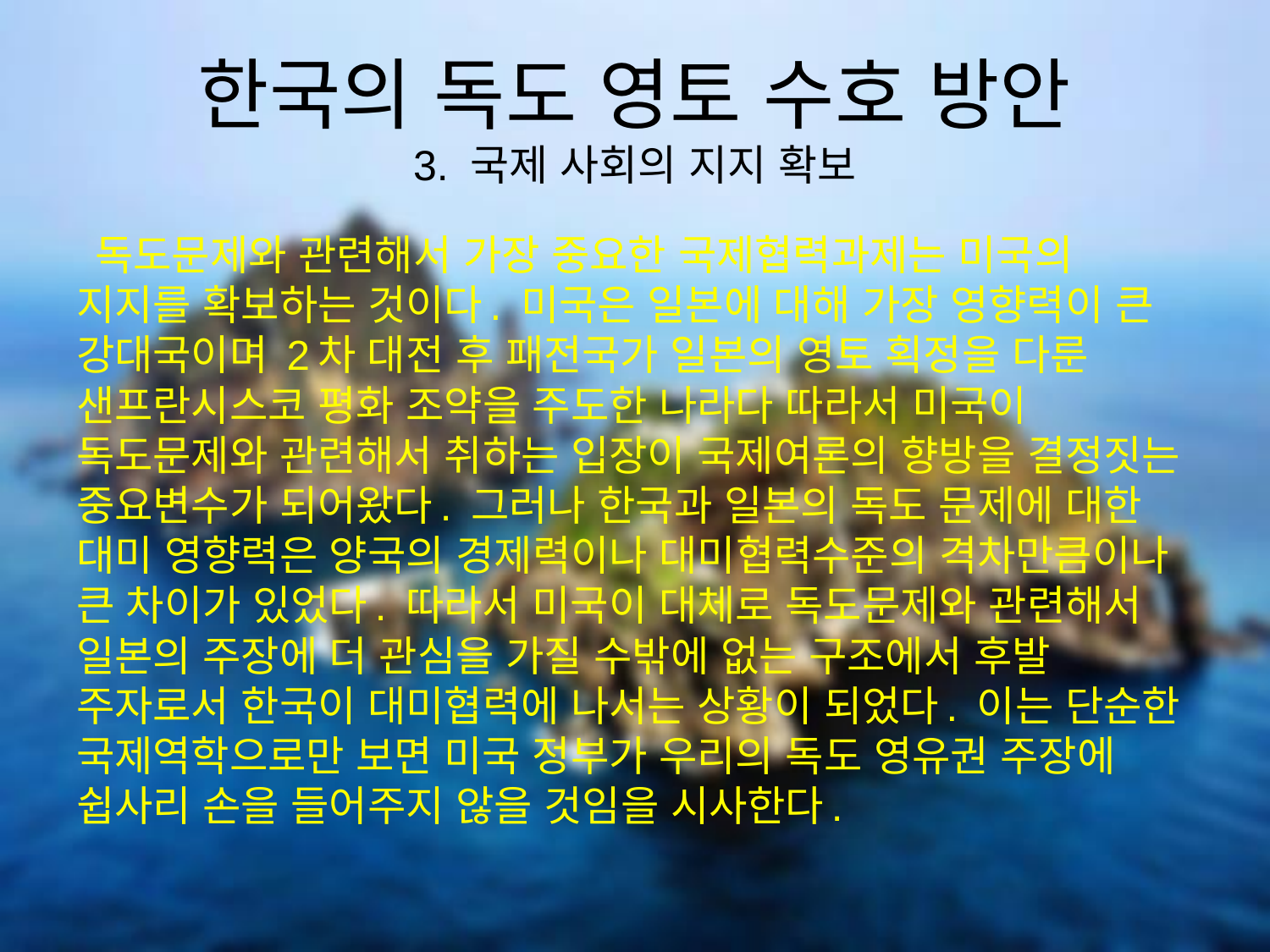

# 한국의 독도 영토 수호 방안 3. 국제 사회의 지지 확보
 독도문제와 관련해서 가장 중요한 국제협력과제는 미국의 지지를 확보하는 것이다. 미국은 일본에 대해 가장 영향력이 큰 강대국이며 2차 대전 후 패전국가 일본의 영토 획정을 다룬 샌프란시스코 평화 조약을 주도한 나라다 따라서 미국이 독도문제와 관련해서 취하는 입장이 국제여론의 향방을 결정짓는 중요변수가 되어왔다. 그러나 한국과 일본의 독도 문제에 대한 대미 영향력은 양국의 경제력이나 대미협력수준의 격차만큼이나 큰 차이가 있었다. 따라서 미국이 대체로 독도문제와 관련해서 일본의 주장에 더 관심을 가질 수밖에 없는 구조에서 후발 주자로서 한국이 대미협력에 나서는 상황이 되었다. 이는 단순한 국제역학으로만 보면 미국 정부가 우리의 독도 영유권 주장에 쉽사리 손을 들어주지 않을 것임을 시사한다.